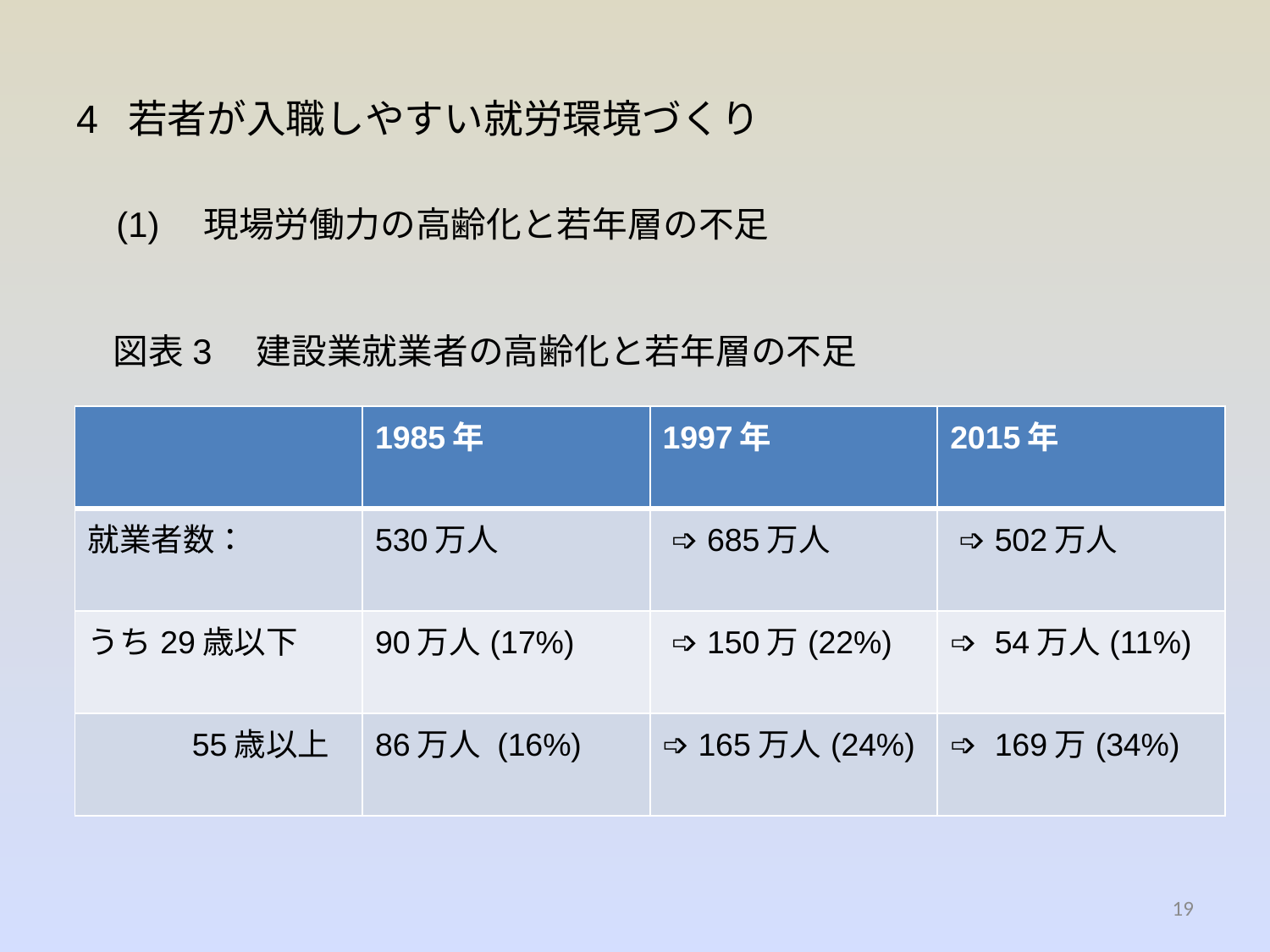

# 4  若者が入職しやすい就労環境づくり
      (1)　現場労働力の高齢化と若年層の不足

      図表3　建設業就業者の高齢化と若年層の不足

|  | 1985年 | 1997年 | 2015年 |
| --- | --- | --- | --- |
| 就業者数： | 530万人 | ➩ 685万人 | ➩ 502万人 |
| うち29歳以下 | 90万人(17%) | ➩ 150万(22%) | ➩ 54万人(11%) |
| 55歳以上 | 86万人 (16%) | ➩ 165万人(24%) | ➩ 169万(34%) |
19